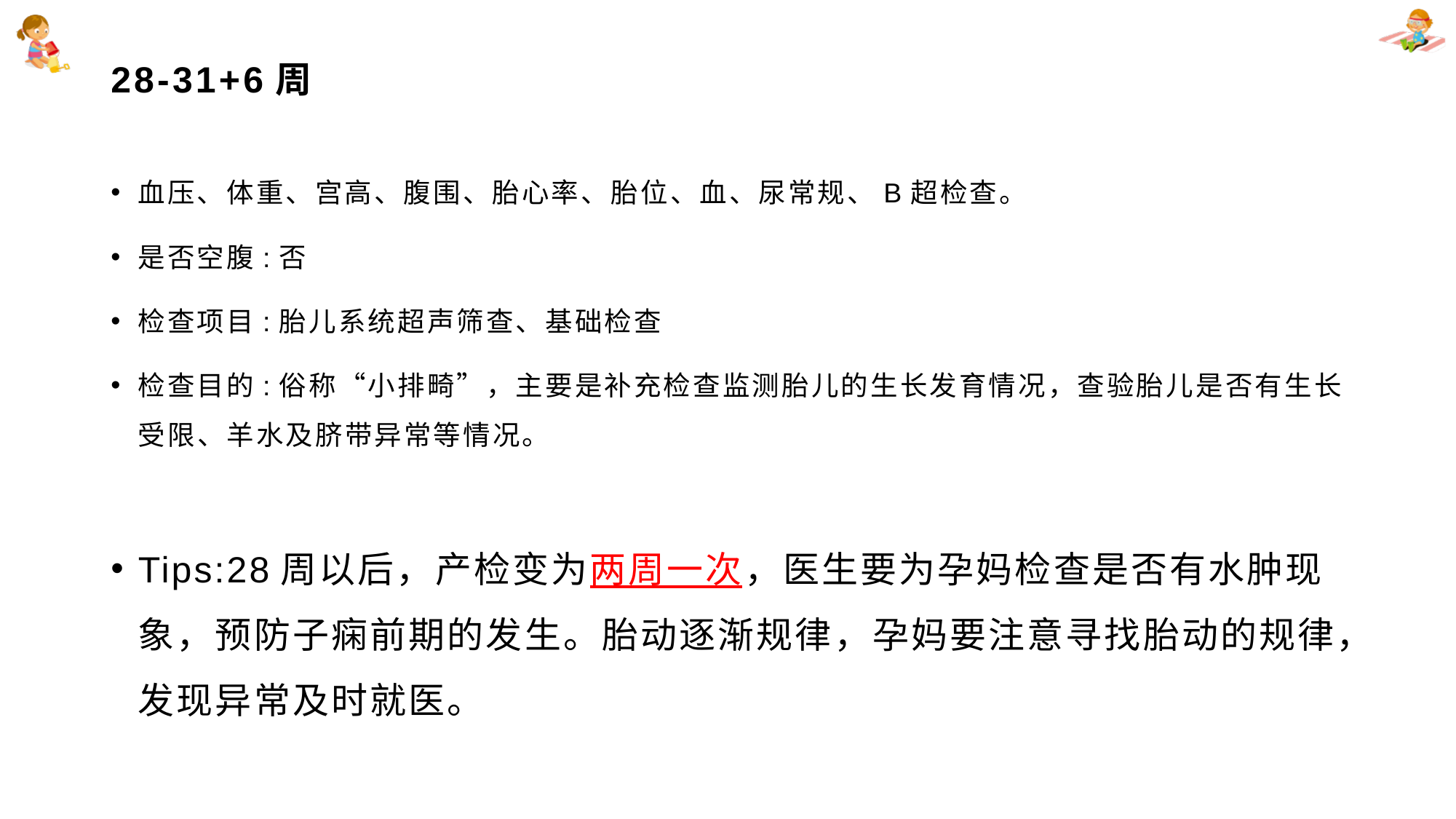

# 28-31+6周
血压、体重、宫高、腹围、胎心率、胎位、血、尿常规、B超检查。
是否空腹:否
检查项目:胎儿系统超声筛查、基础检查
检查目的:俗称“小排畸”，主要是补充检查监测胎儿的生长发育情况，查验胎儿是否有生长受限、羊水及脐带异常等情况。

Tips:28周以后，产检变为两周一次，医生要为孕妈检查是否有水肿现象，预防子痫前期的发生。胎动逐渐规律，孕妈要注意寻找胎动的规律，发现异常及时就医。